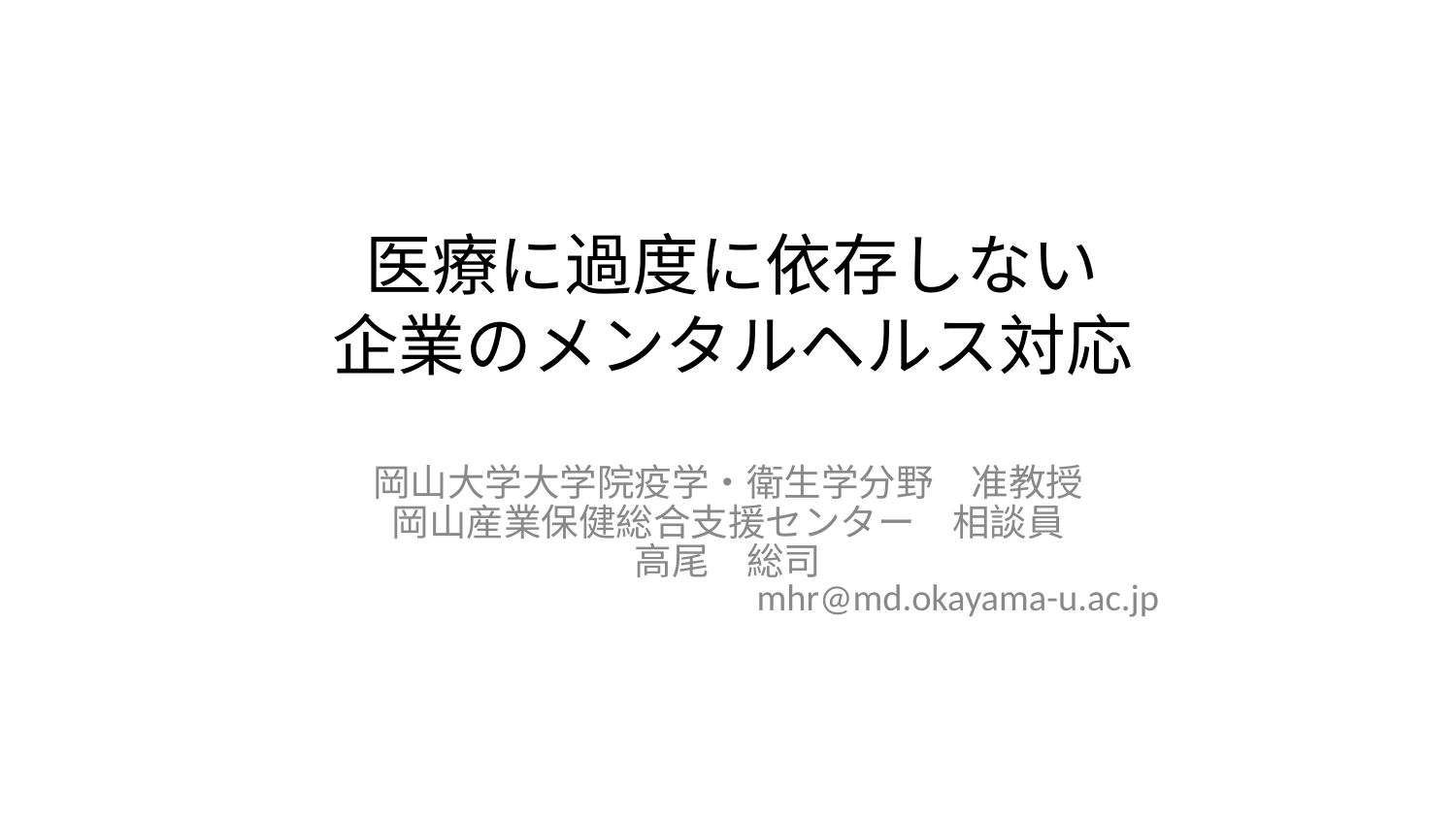

# 医療に過度に依存しない 企業のメンタルヘルス対応
岡山大学大学院疫学・衛生学分野　准教授
岡山産業保健総合支援センター　相談員
高尾　総司
mhr@md.okayama-u.ac.jp